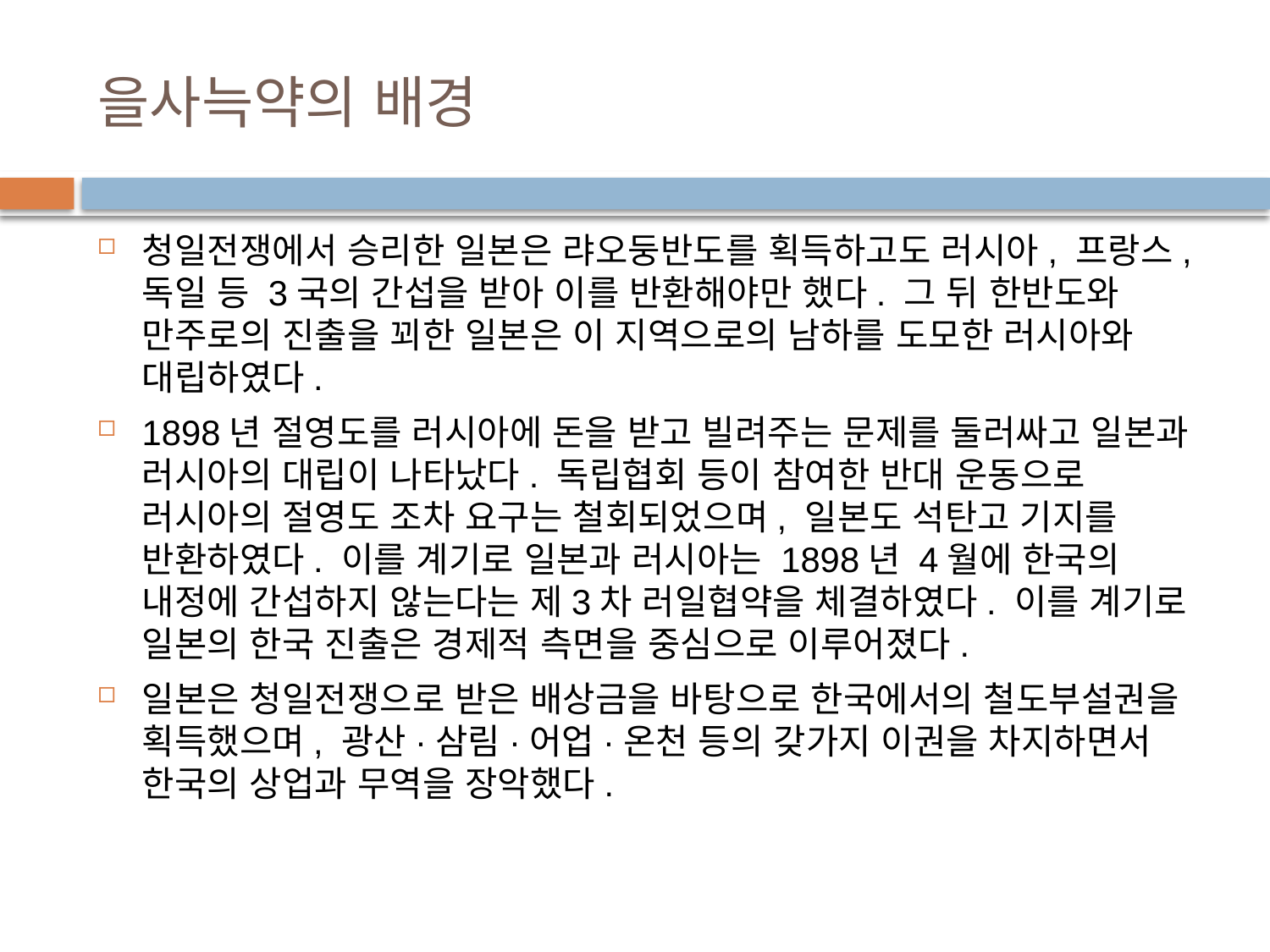

# 을사늑약의 배경
청일전쟁에서 승리한 일본은 랴오둥반도를 획득하고도 러시아, 프랑스, 독일 등 3국의 간섭을 받아 이를 반환해야만 했다. 그 뒤 한반도와 만주로의 진출을 꾀한 일본은 이 지역으로의 남하를 도모한 러시아와 대립하였다.
1898년 절영도를 러시아에 돈을 받고 빌려주는 문제를 둘러싸고 일본과 러시아의 대립이 나타났다. 독립협회 등이 참여한 반대 운동으로 러시아의 절영도 조차 요구는 철회되었으며, 일본도 석탄고 기지를 반환하였다. 이를 계기로 일본과 러시아는 1898년 4월에 한국의 내정에 간섭하지 않는다는 제3차 러일협약을 체결하였다. 이를 계기로 일본의 한국 진출은 경제적 측면을 중심으로 이루어졌다.
일본은 청일전쟁으로 받은 배상금을 바탕으로 한국에서의 철도부설권을 획득했으며, 광산·삼림·어업·온천 등의 갖가지 이권을 차지하면서 한국의 상업과 무역을 장악했다.